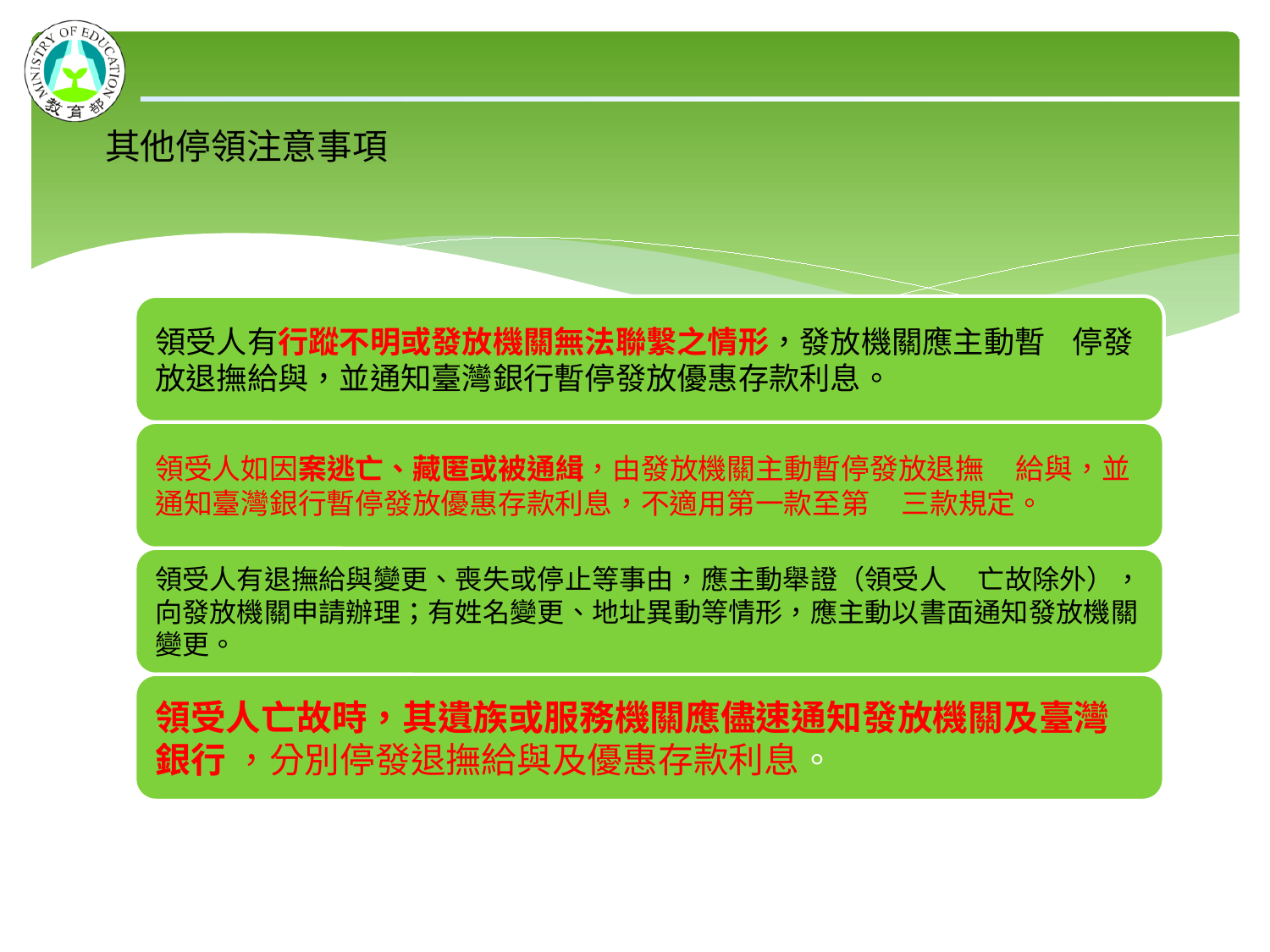

其他停領注意事項
領受人有行蹤不明或發放機關無法聯繫之情形，發放機關應主動暫    停發放退撫給與，並通知臺灣銀行暫停發放優惠存款利息。
領受人如因案逃亡、藏匿或被通緝，由發放機關主動暫停發放退撫     給與，並通知臺灣銀行暫停發放優惠存款利息，不適用第一款至第     三款規定。
領受人有退撫給與變更、喪失或停止等事由，應主動舉證（領受人     亡故除外），向發放機關申請辦理；有姓名變更、地址異動等情形，應主動以書面通知發放機關變更。
領受人亡故時，其遺族或服務機關應儘速通知發放機關及臺灣銀行 ，分別停發退撫給與及優惠存款利息。